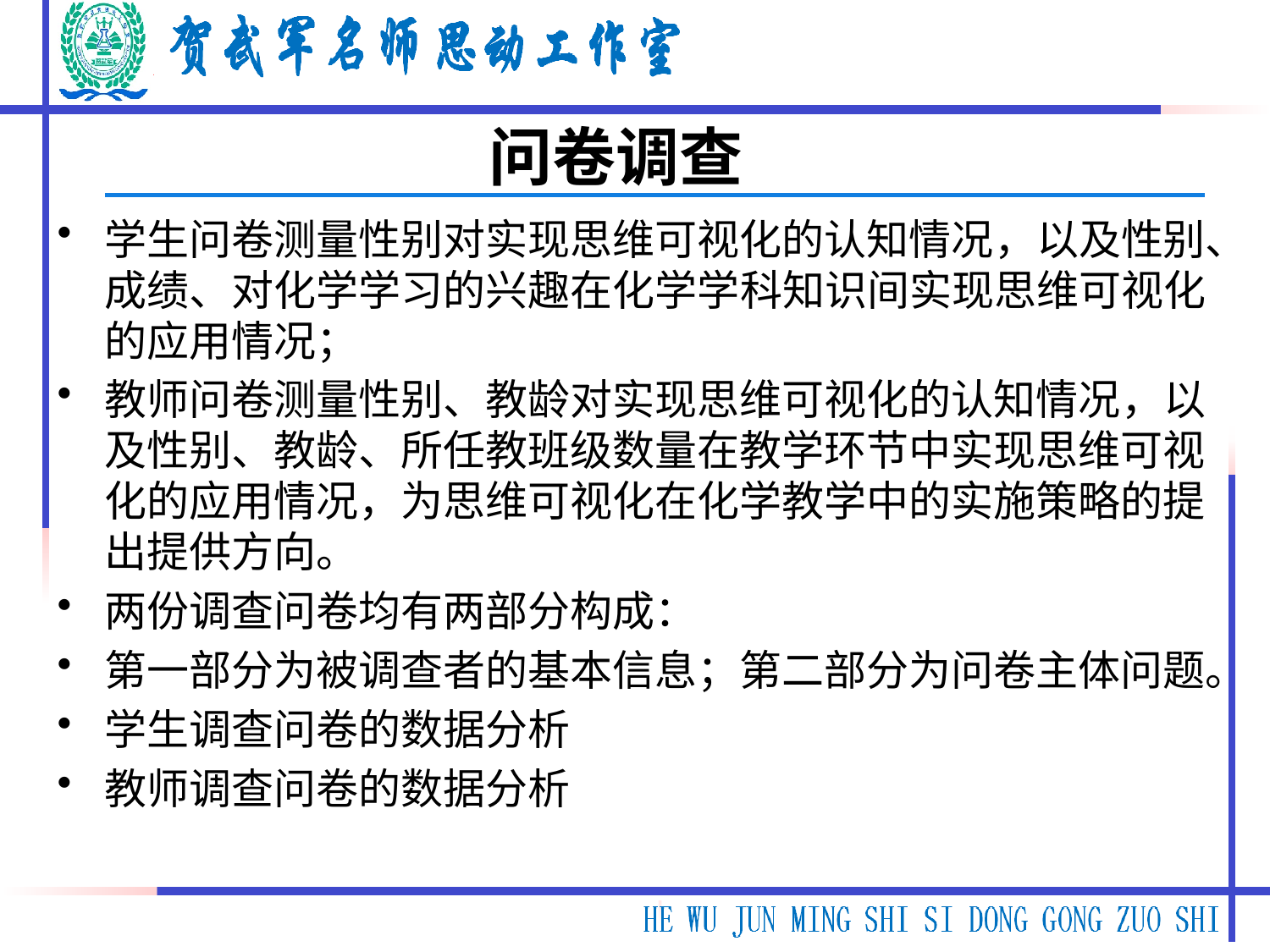

# 问卷调查
学生问卷测量性别对实现思维可视化的认知情况，以及性别、成绩、对化学学习的兴趣在化学学科知识间实现思维可视化的应用情况；
教师问卷测量性别、教龄对实现思维可视化的认知情况，以及性别、教龄、所任教班级数量在教学环节中实现思维可视化的应用情况，为思维可视化在化学教学中的实施策略的提出提供方向。
两份调查问卷均有两部分构成：
第一部分为被调查者的基本信息；第二部分为问卷主体问题。
学生调查问卷的数据分析
教师调查问卷的数据分析